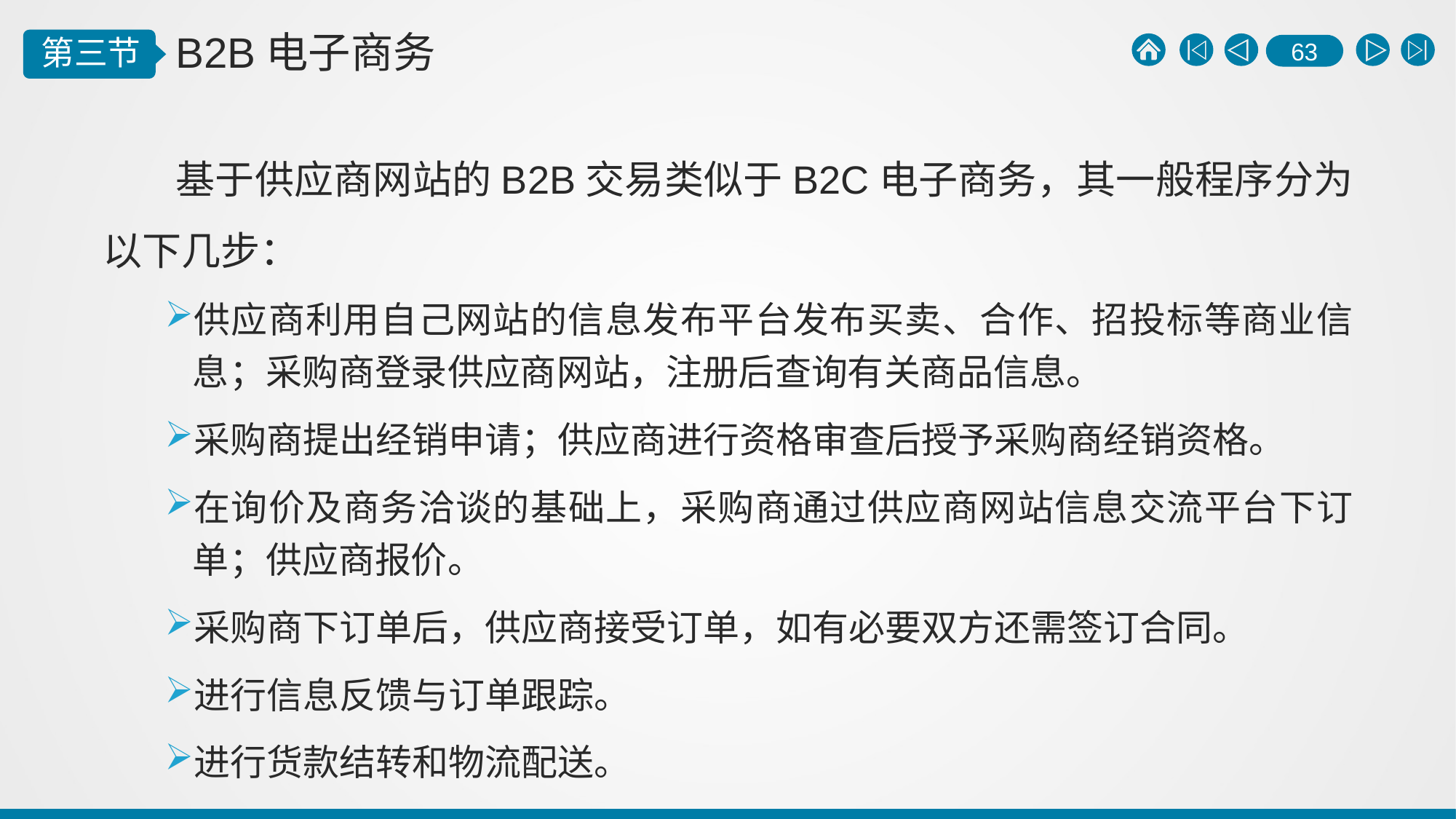

基于供应商网站的B2B交易类似于B2C电子商务，其一般程序分为以下几步：
供应商利用自己网站的信息发布平台发布买卖、合作、招投标等商业信息；采购商登录供应商网站，注册后查询有关商品信息。
采购商提出经销申请；供应商进行资格审查后授予采购商经销资格。
在询价及商务洽谈的基础上，采购商通过供应商网站信息交流平台下订单；供应商报价。
采购商下订单后，供应商接受订单，如有必要双方还需签订合同。
进行信息反馈与订单跟踪。
进行货款结转和物流配送。